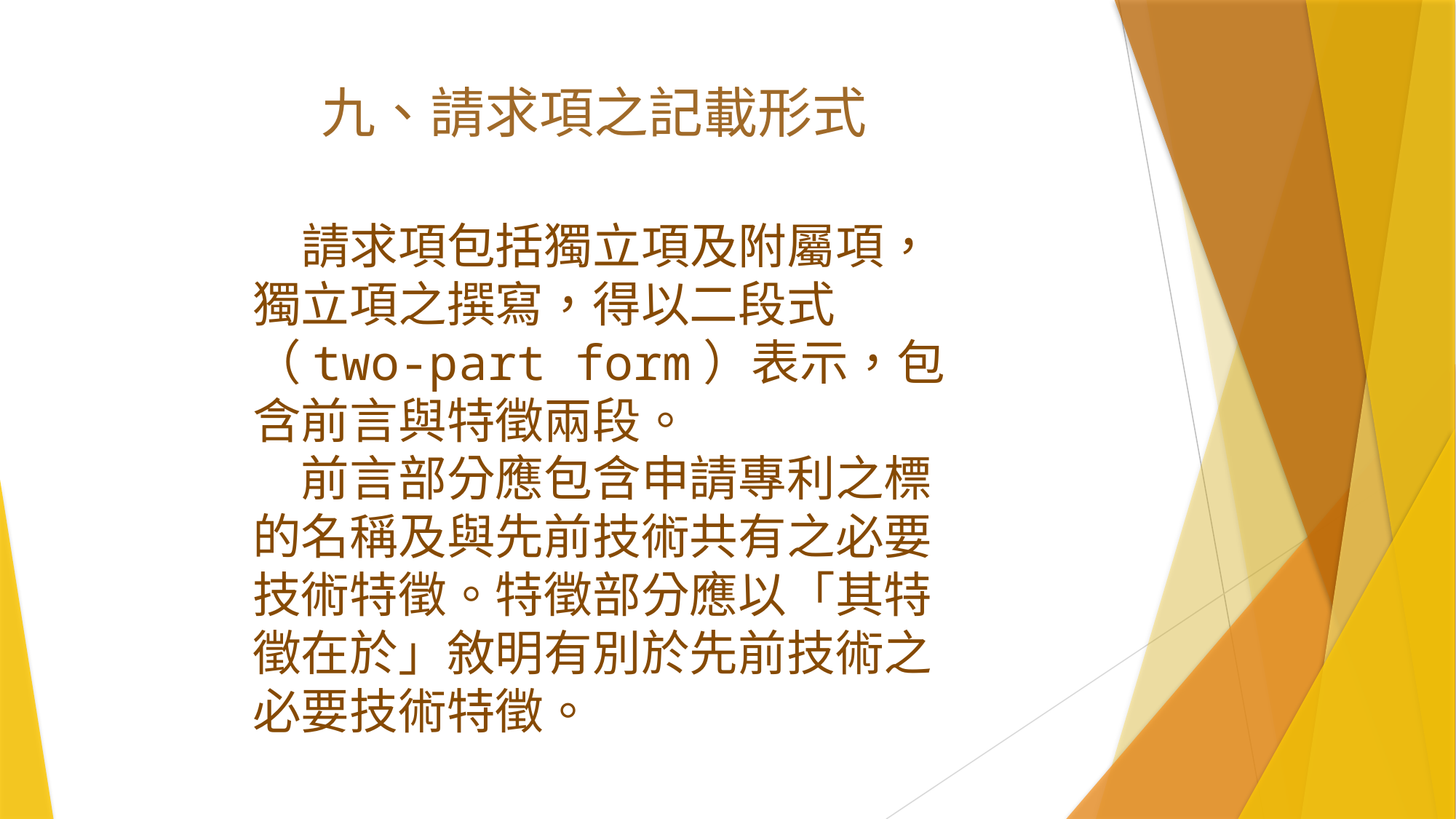

# 九、請求項之記載形式
　請求項包括獨立項及附屬項，獨立項之撰寫，得以二段式（two-part form）表示，包含前言與特徵兩段。
　前言部分應包含申請專利之標的名稱及與先前技術共有之必要技術特徵。特徵部分應以「其特徵在於」敘明有別於先前技術之必要技術特徵。